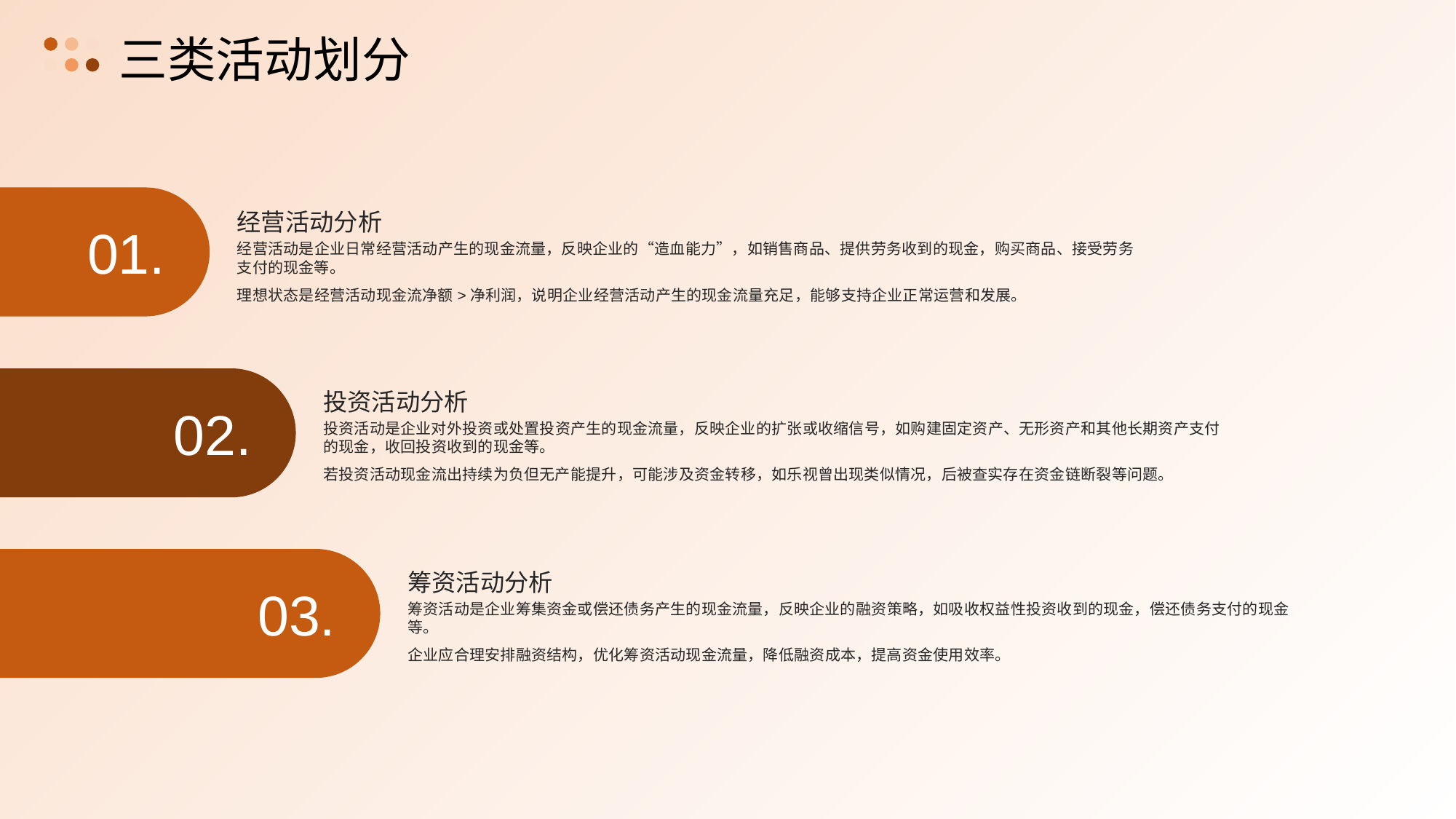

三类活动划分

经营活动分析
01.
经营活动是企业日常经营活动产生的现金流量，反映企业的“造血能力”，如销售商品、提供劳务收到的现金，购买商品、接受劳务支付的现金等。
理想状态是经营活动现金流净额>净利润，说明企业经营活动产生的现金流量充足，能够支持企业正常运营和发展。

投资活动分析
02.
投资活动是企业对外投资或处置投资产生的现金流量，反映企业的扩张或收缩信号，如购建固定资产、无形资产和其他长期资产支付的现金，收回投资收到的现金等。
若投资活动现金流出持续为负但无产能提升，可能涉及资金转移，如乐视曾出现类似情况，后被查实存在资金链断裂等问题。

筹资活动分析
03.
筹资活动是企业筹集资金或偿还债务产生的现金流量，反映企业的融资策略，如吸收权益性投资收到的现金，偿还债务支付的现金等。
企业应合理安排融资结构，优化筹资活动现金流量，降低融资成本，提高资金使用效率。